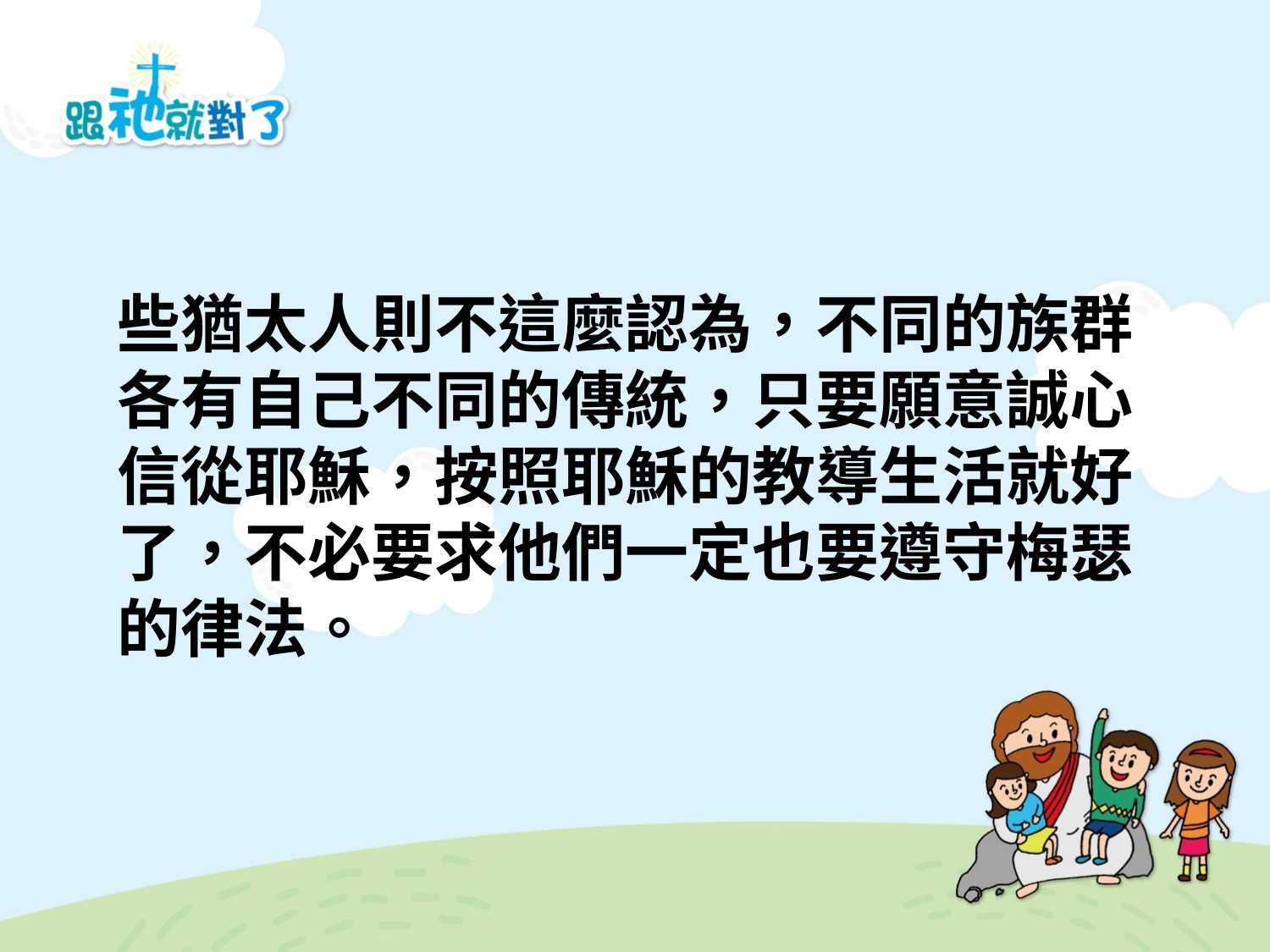

些猶太人則不這麼認為，不同的族群各有自己不同的傳統，只要願意誠心信從耶穌，按照耶穌的教導生活就好了，不必要求他們一定也要遵守梅瑟的律法。